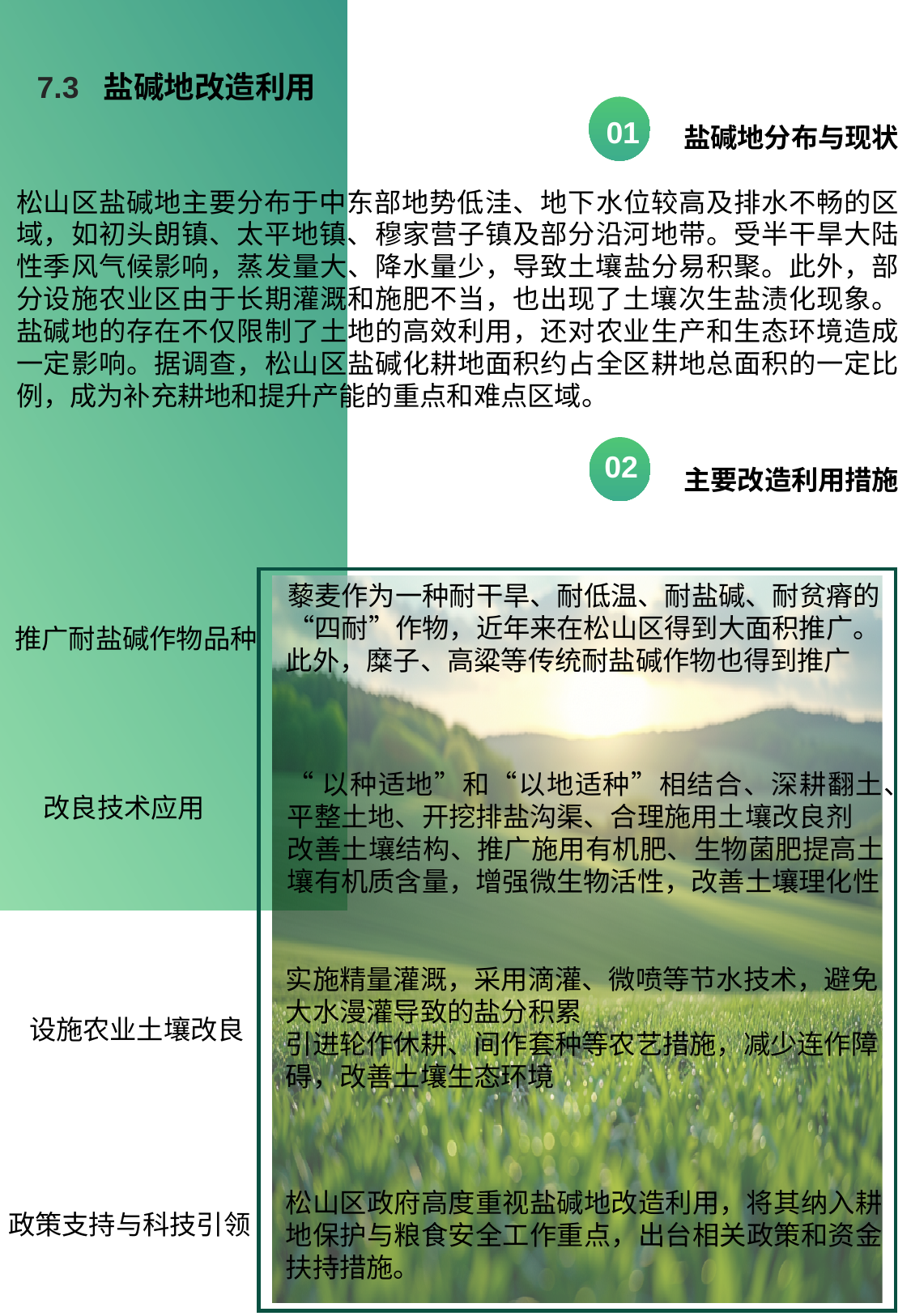

7.3  盐碱地改造利用
01

盐碱地分布与现状

松山区盐碱地主要分布于中东部地势低洼、地下水位较高及排水不畅的区域，如初头朗镇、太平地镇、穆家营子镇及部分沿河地带。受半干旱大陆性季风气候影响，蒸发量大、降水量少，导致土壤盐分易积聚。此外，部分设施农业区由于长期灌溉和施肥不当，也出现了土壤次生盐渍化现象。盐碱地的存在不仅限制了土地的高效利用，还对农业生产和生态环境造成一定影响。据调查，松山区盐碱化耕地面积约占全区耕地总面积的一定比例，成为补充耕地和提升产能的重点和难点区域。
02

主要改造利用措施

藜麦作为一种耐干旱、耐低温、耐盐碱、耐贫瘠的“四耐”作物，近年来在松山区得到大面积推广。
此外，糜子、高粱等传统耐盐碱作物也得到推广

推广耐盐碱作物品种
“以种适地”和“以地适种”相结合、深耕翻土、平整土地、开挖排盐沟渠、合理施用土壤改良剂
改善土壤结构、推广施用有机肥、生物菌肥提高土壤有机质含量，增强微生物活性，改善土壤理化性
改良技术应用
实施精量灌溉，采用滴灌、微喷等节水技术，避免大水漫灌导致的盐分积累
引进轮作休耕、间作套种等农艺措施，减少连作障碍，改善土壤生态环境
设施农业土壤改良
松山区政府高度重视盐碱地改造利用，将其纳入耕地保护与粮食安全工作重点，出台相关政策和资金扶持措施。
政策支持与科技引领